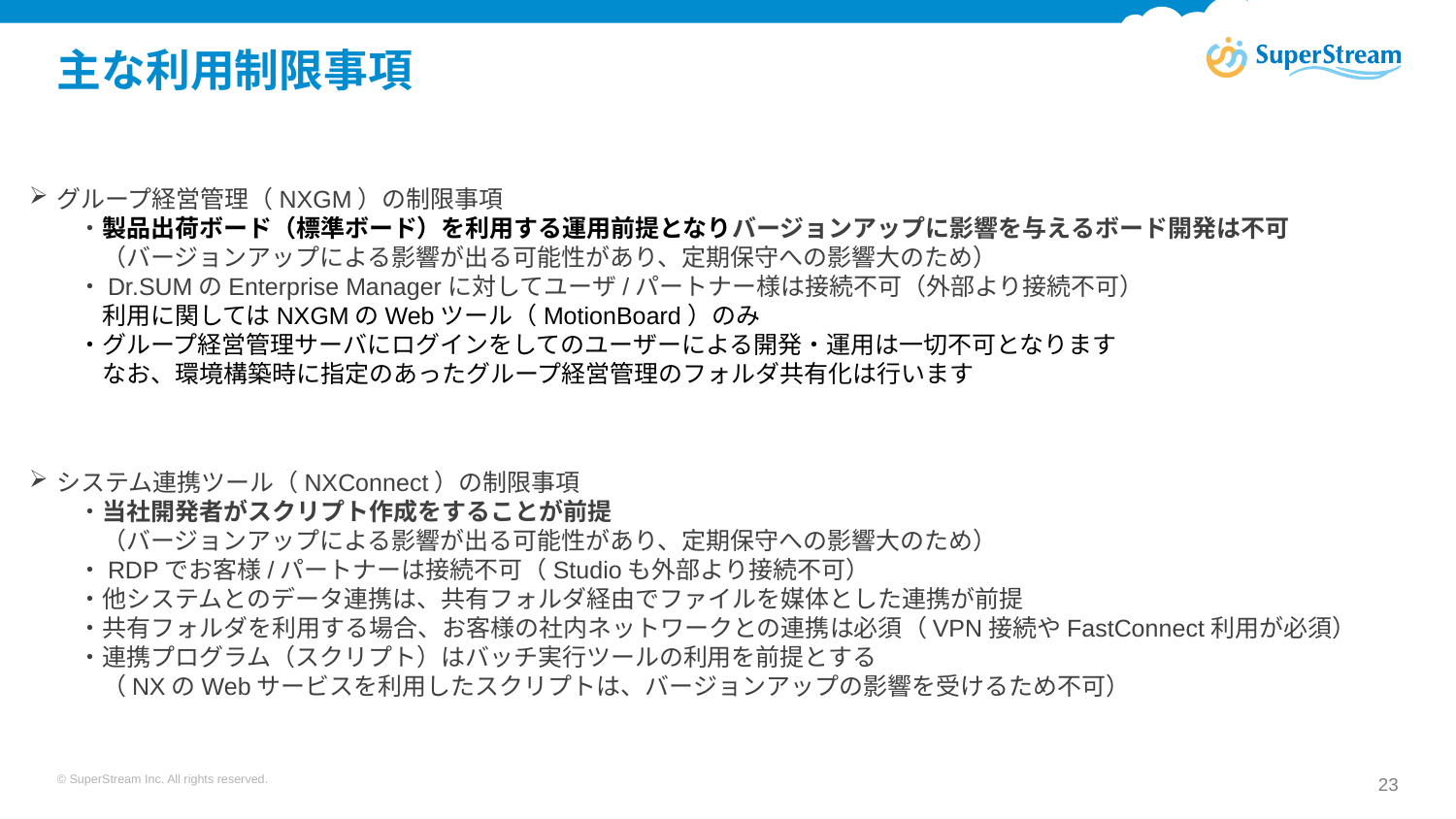

# 主な利用制限事項
グループ経営管理（NXGM）の制限事項
　　・製品出荷ボード（標準ボード）を利用する運用前提となりバージョンアップに影響を与えるボード開発は不可
　　　（バージョンアップによる影響が出る可能性があり、定期保守への影響大のため）
　　・Dr.SUMのEnterprise Managerに対してユーザ/パートナー様は接続不可（外部より接続不可）
　　　利用に関してはNXGMのWebツール（MotionBoard）のみ
　　・グループ経営管理サーバにログインをしてのユーザーによる開発・運用は一切不可となります
　　　なお、環境構築時に指定のあったグループ経営管理のフォルダ共有化は行います
システム連携ツール（NXConnect）の制限事項
　　・当社開発者がスクリプト作成をすることが前提
　　　（バージョンアップによる影響が出る可能性があり、定期保守への影響大のため）
　　・RDPでお客様/パートナーは接続不可（Studioも外部より接続不可）
　　・他システムとのデータ連携は、共有フォルダ経由でファイルを媒体とした連携が前提
　　・共有フォルダを利用する場合、お客様の社内ネットワークとの連携は必須（VPN接続やFastConnect利用が必須）
　　・連携プログラム（スクリプト）はバッチ実行ツールの利用を前提とする
　　　（NXのWebサービスを利用したスクリプトは、バージョンアップの影響を受けるため不可）
© SuperStream Inc. All rights reserved.
23